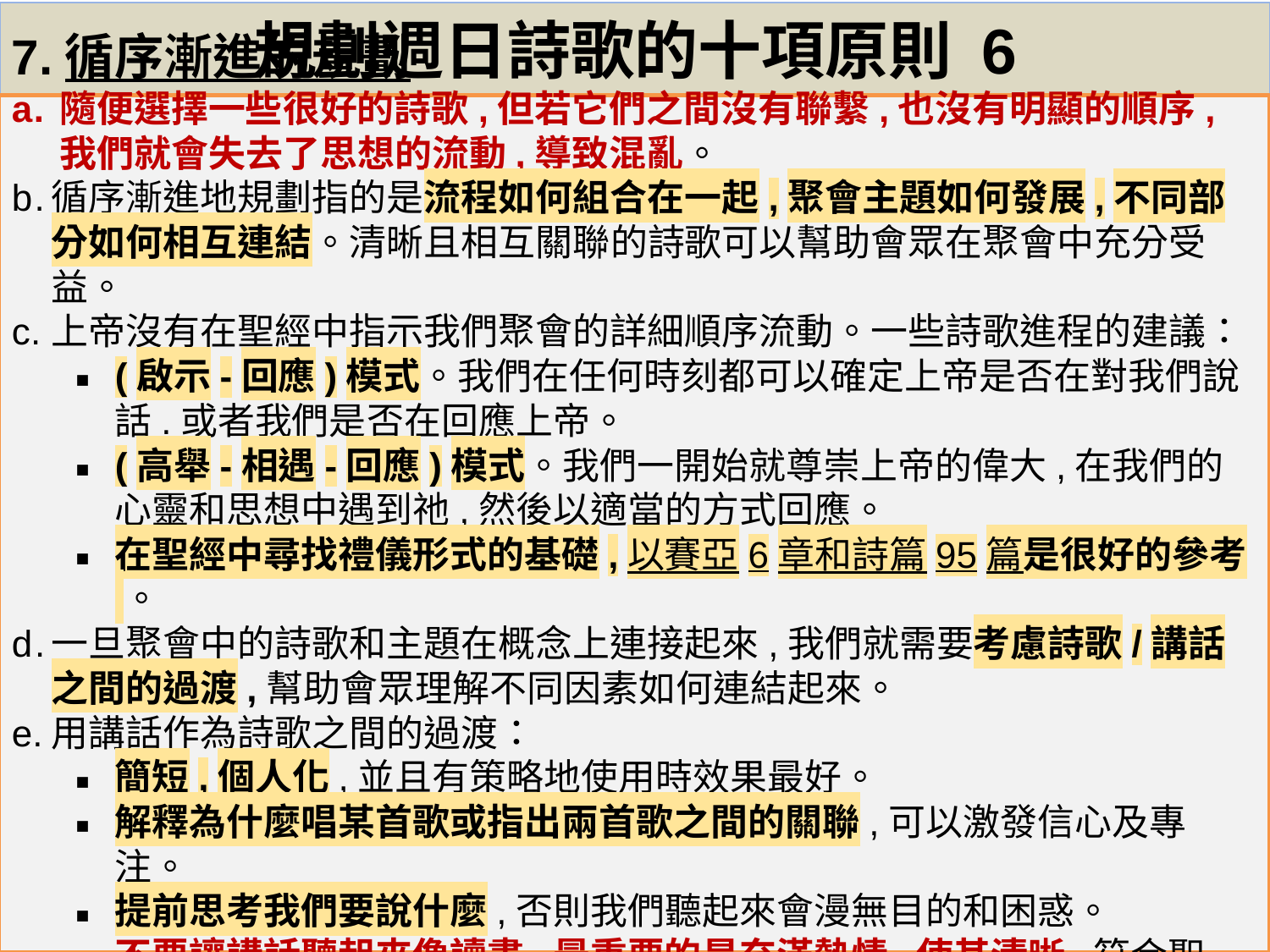

# 規劃週日詩歌的十項原則 6
7.循序漸進的規劃
隨便選擇一些很好的詩歌,但若它們之間沒有聯繫,也沒有明顯的順序,我們就會失去了思想的流動,導致混亂。
循序漸進地規劃指的是流程如何組合在一起,聚會主題如何發展,不同部分如何相互連結。清晰且相互關聯的詩歌可以幫助會眾在聚會中充分受益。
上帝沒有在聖經中指示我們聚會的詳細順序流動。一些詩歌進程的建議：
(啟示-回應)模式。我們在任何時刻都可以確定上帝是否在對我們說話.或者我們是否在回應上帝。
(高舉-相遇-回應)模式。我們一開始就尊崇上帝的偉大,在我們的心靈和思想中遇到祂,然後以適當的方式回應。
在聖經中尋找禮儀形式的基礎,以賽亞6章和詩篇95篇是很好的參考 。
一旦聚會中的詩歌和主題在概念上連接起來,我們就需要考慮詩歌/講話之間的過渡,幫助會眾理解不同因素如何連結起來。
用講話作為詩歌之間的過渡：
簡短,個人化,並且有策略地使用時效果最好。
解釋為什麼唱某首歌或指出兩首歌之間的關聯,可以激發信心及專注。
提前思考我們要說什麼,否則我們聽起來會漫無目的和困惑。
不要讓講話聽起來像讀書,最重要的是充滿熱情,使其清晰,符合聖經。